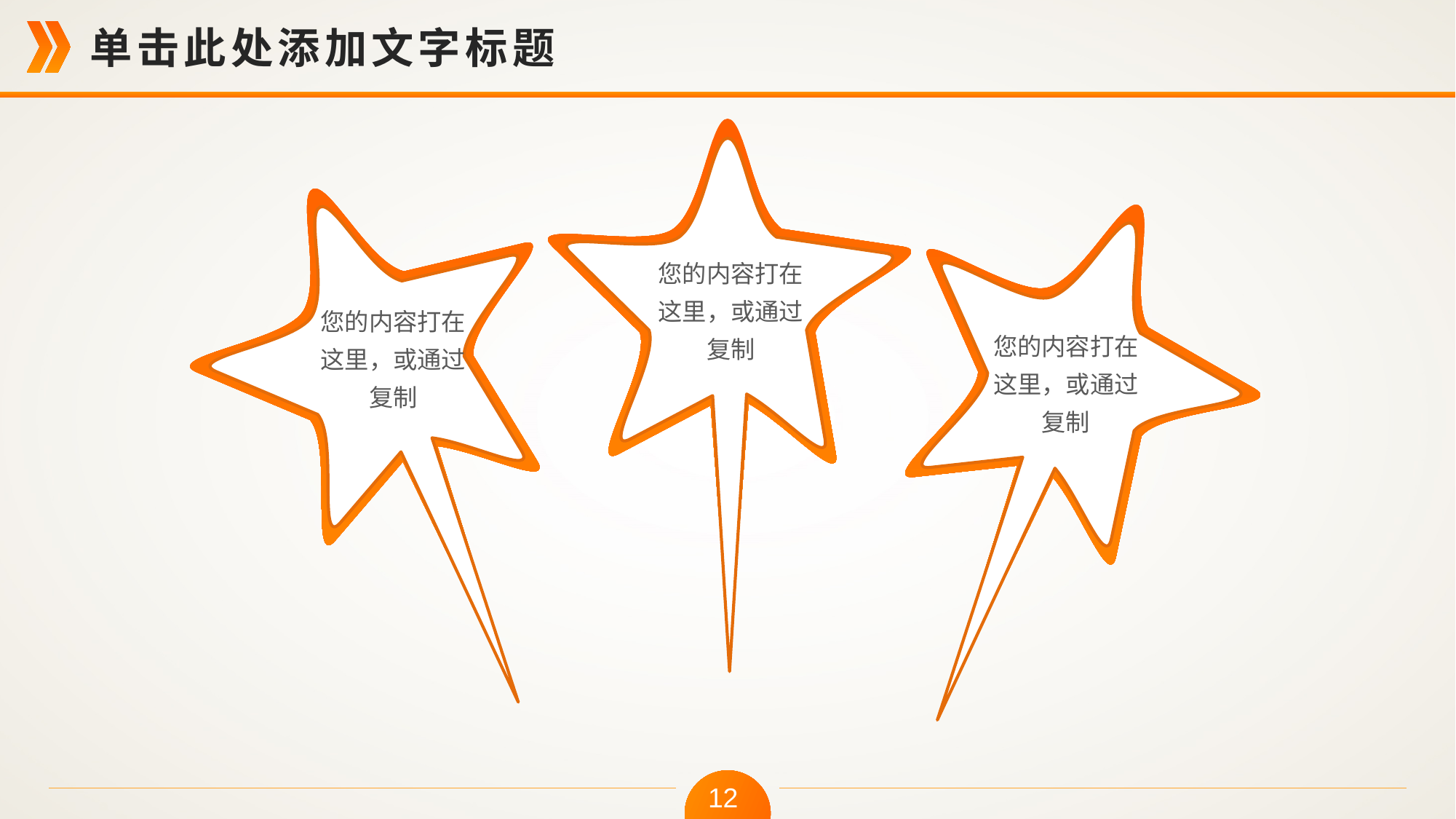

您的内容打在这里，或通过复制

您的内容打在这里，或通过复制

您的内容打在这里，或通过复制